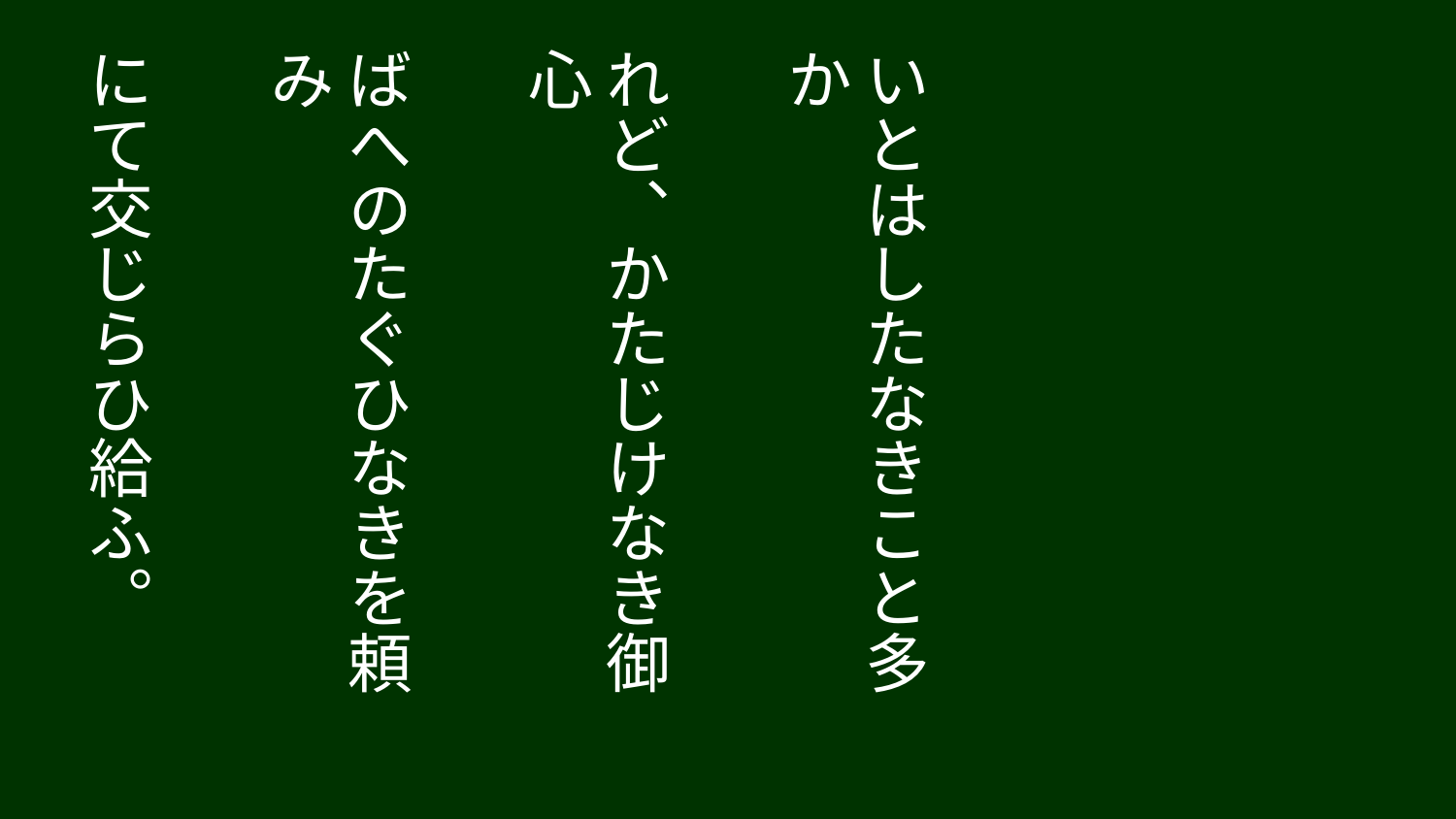

いとはしたなきこと多か

れど、かたじけなき御心

ばへのたぐひなきを頼み

にて交じらひ給ふ。